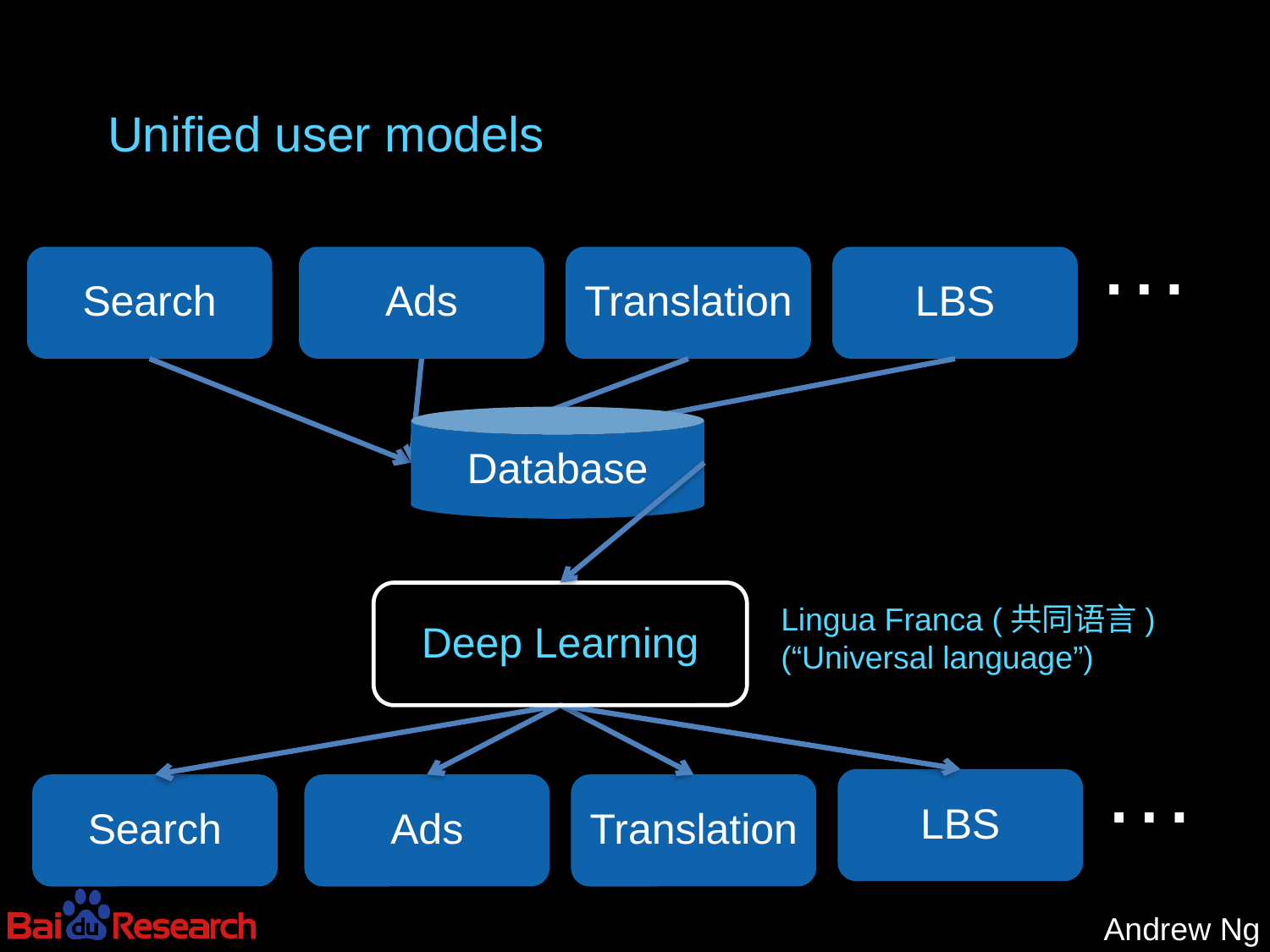

# Unified user models
…
Translation
Search
Ads
LBS
Database
Deep Learning
Lingua Franca (共同语言)
(“Universal language”)
…
LBS
Translation
Search
Ads